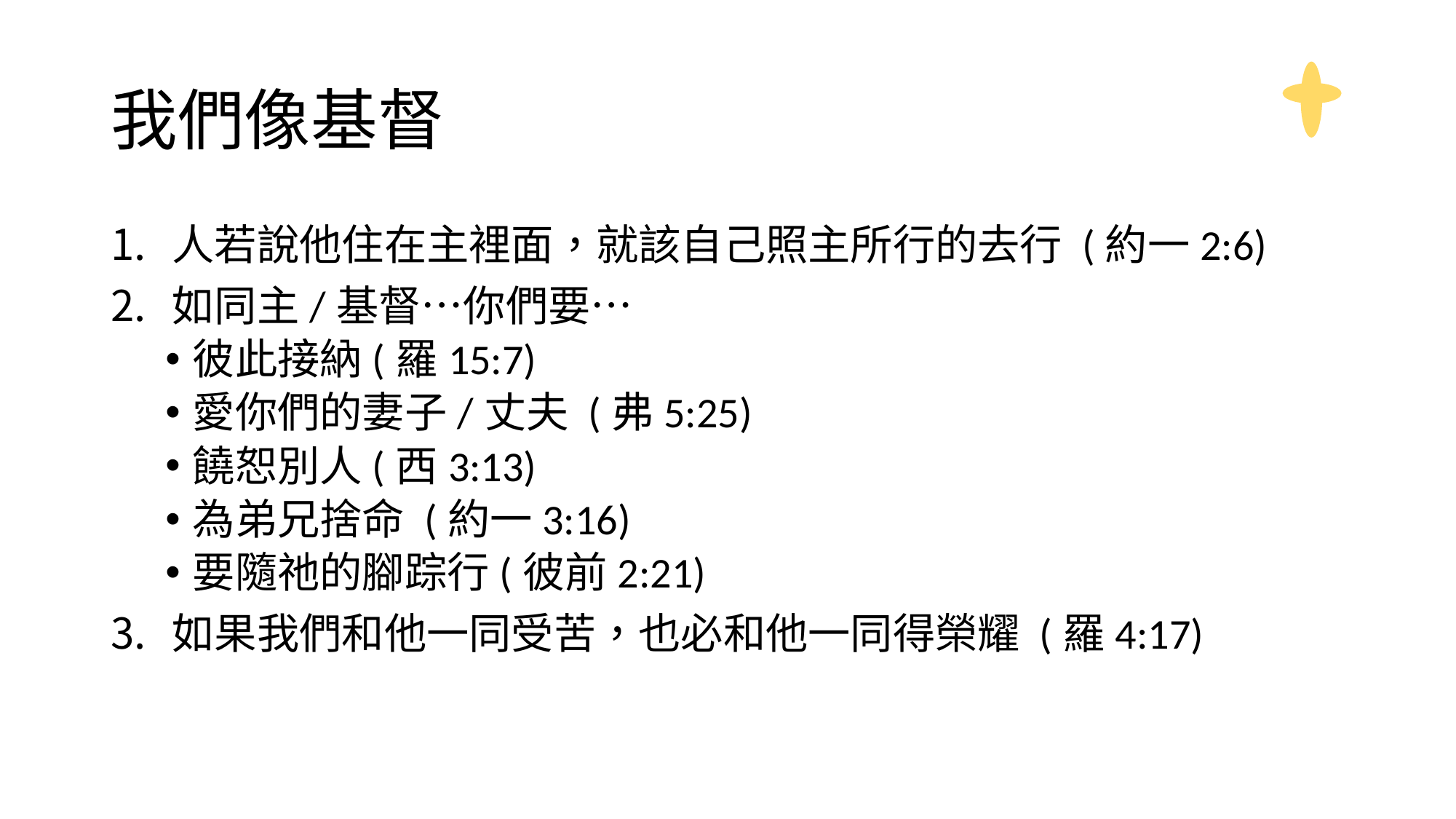

# 我們像基督

人若說他住在主裡面，就該自己照主所行的去行 (約一2:6)
如同主/基督…你們要…
彼此接納(羅15:7)
愛你們的妻子/丈夫 (弗5:25)
饒恕別人(西3:13)
為弟兄捨命 (約一3:16)
要隨祂的腳踪行(彼前2:21)
如果我們和他一同受苦，也必和他一同得榮耀 (羅4:17)